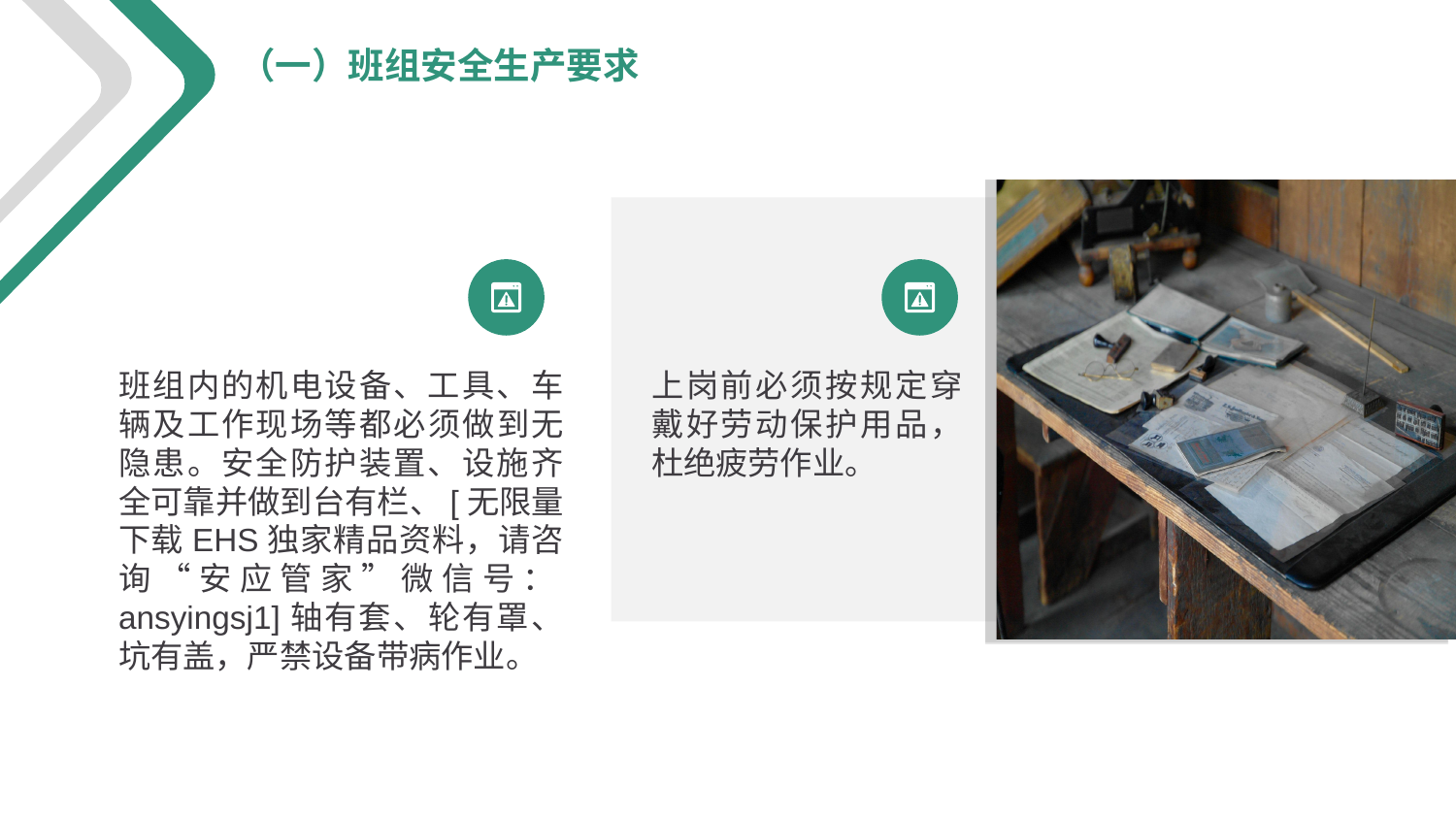

（一）班组安全生产要求

班组内的机电设备、工具、车辆及工作现场等都必须做到无隐患。安全防护装置、设施齐全可靠并做到台有栏、[无限量下载EHS独家精品资料，请咨询“安应管家”微信号：ansyingsj1]轴有套、轮有罩、坑有盖，严禁设备带病作业。
上岗前必须按规定穿戴好劳动保护用品，杜绝疲劳作业。